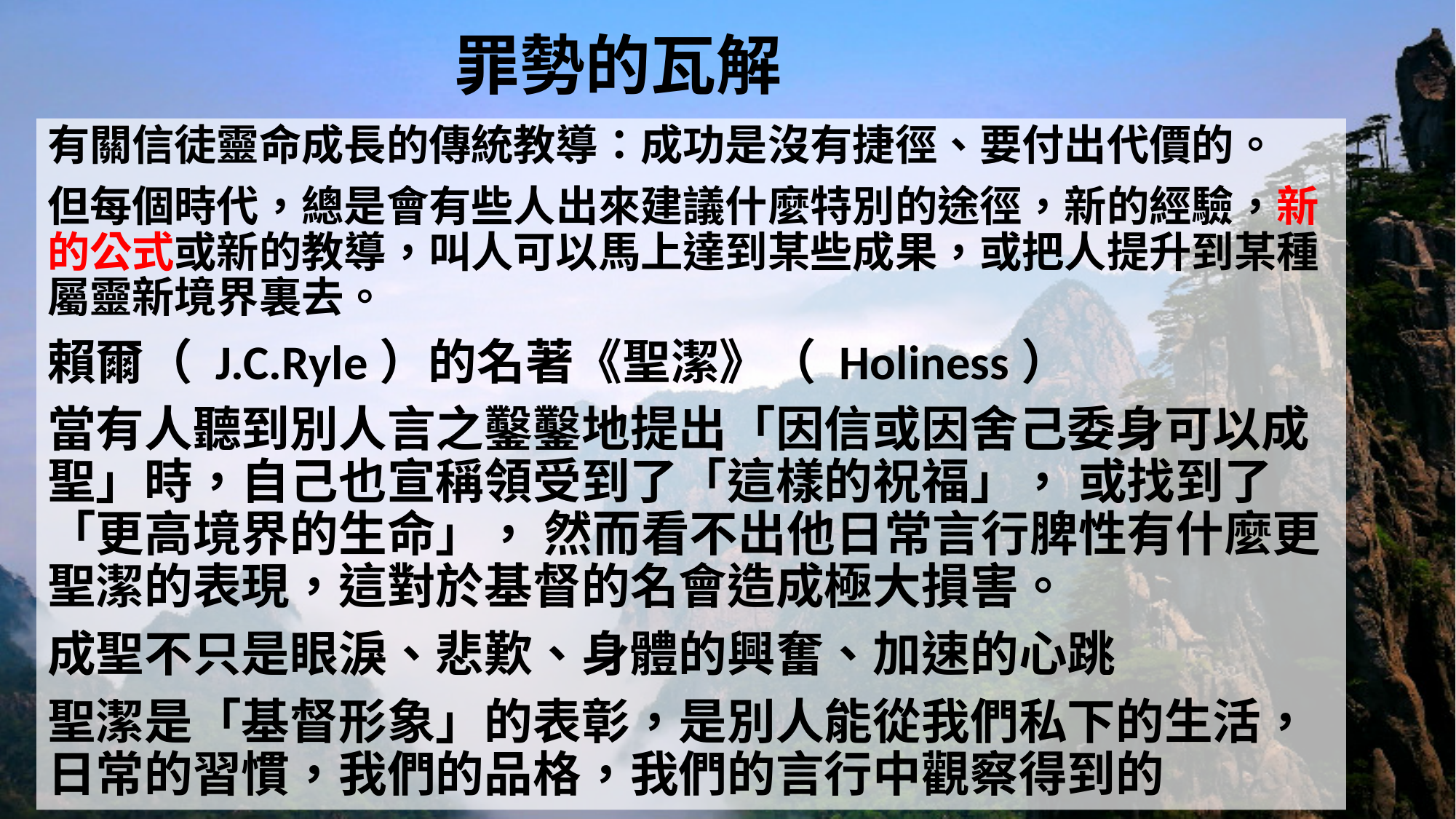

# 罪勢的瓦解
有關信徒靈命成長的傳統教導：成功是沒有捷徑、要付出代價的。
但每個時代，總是會有些人出來建議什麼特別的途徑，新的經驗，新的公式或新的教導，叫人可以馬上達到某些成果，或把人提升到某種屬靈新境界裏去。
賴爾（ J.C.Ryle）的名著《聖潔》（ Holiness）
當有人聽到別人言之鑿鑿地提出「因信或因舍己委身可以成聖」時，自己也宣稱領受到了「這樣的祝福」， 或找到了「更高境界的生命」， 然而看不出他日常言行脾性有什麼更聖潔的表現，這對於基督的名會造成極大損害。
成聖不只是眼淚、悲歎、身體的興奮、加速的心跳
聖潔是「基督形象」的表彰，是別人能從我們私下的生活，日常的習慣，我們的品格，我們的言行中觀察得到的